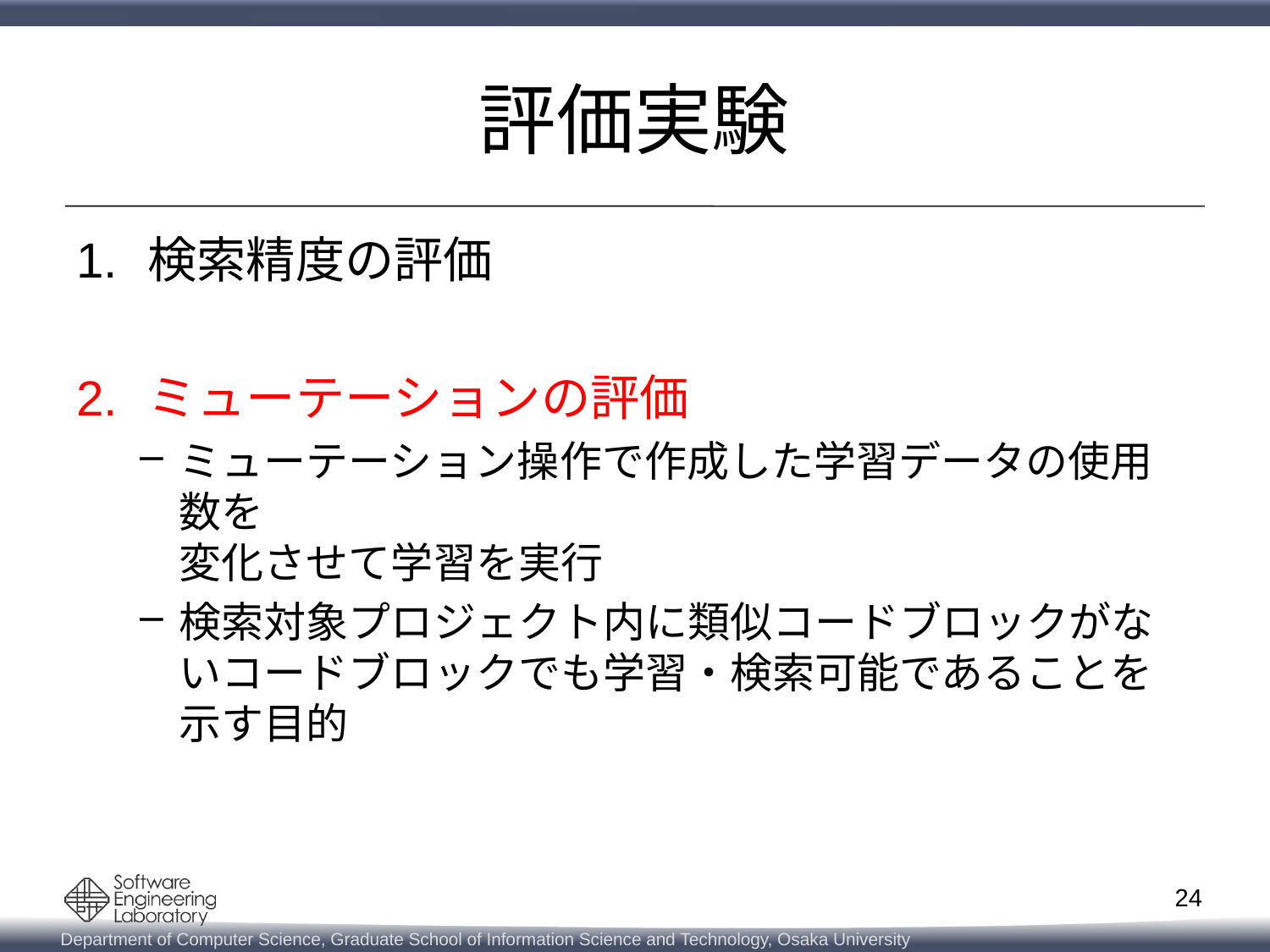

# 評価実験
検索精度の評価

ミューテーションの評価
ミューテーション操作で作成した学習データの使用数を
変化させて学習を実行
検索対象プロジェクト内に類似コードブロックがないコードブロックでも学習・検索可能であることを示す目的
24